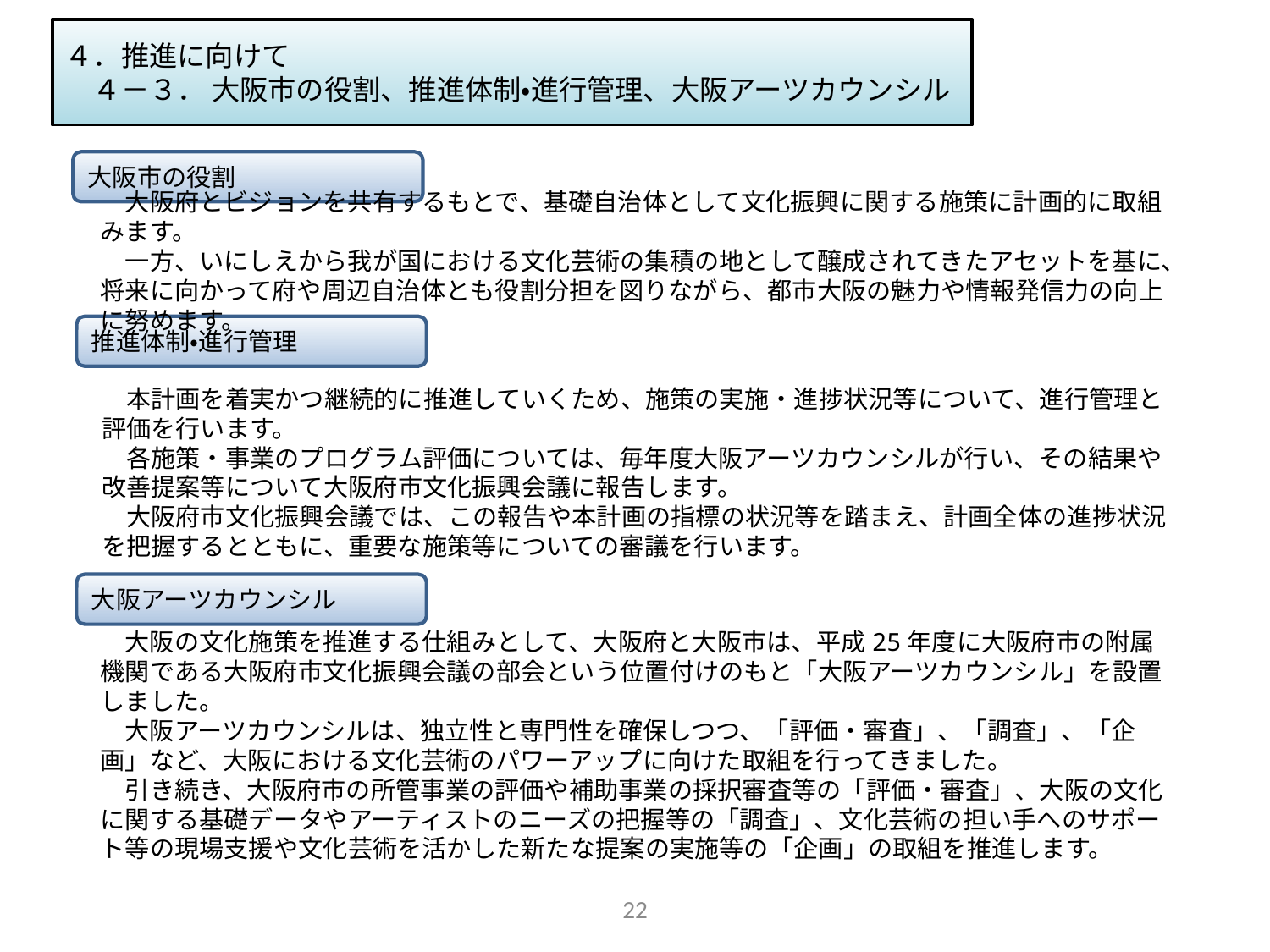

４．推進に向けて
　４－３． 大阪市の役割、推進体制・進行管理、大阪アーツカウンシル
大阪市の役割
　大阪府とビジョンを共有するもとで、基礎自治体として文化振興に関する施策に計画的に取組みます。
　一方、いにしえから我が国における文化芸術の集積の地として醸成されてきたアセットを基に、将来に向かって府や周辺自治体とも役割分担を図りながら、都市大阪の魅力や情報発信力の向上に努めます。
推進体制・進行管理
　本計画を着実かつ継続的に推進していくため、施策の実施・進捗状況等について、進行管理と評価を行います。
　各施策・事業のプログラム評価については、毎年度大阪アーツカウンシルが行い、その結果や改善提案等について大阪府市文化振興会議に報告します。
　大阪府市文化振興会議では、この報告や本計画の指標の状況等を踏まえ、計画全体の進捗状況を把握するとともに、重要な施策等についての審議を行います。
大阪アーツカウンシル
　大阪の文化施策を推進する仕組みとして、大阪府と大阪市は、平成25年度に大阪府市の附属機関である大阪府市文化振興会議の部会という位置付けのもと「大阪アーツカウンシル」を設置しました。
　大阪アーツカウンシルは、独立性と専門性を確保しつつ、「評価・審査」、「調査」、「企画」など、大阪における文化芸術のパワーアップに向けた取組を行ってきました。
　引き続き、大阪府市の所管事業の評価や補助事業の採択審査等の「評価・審査」、大阪の文化に関する基礎データやアーティストのニーズの把握等の「調査」、文化芸術の担い手へのサポート等の現場支援や文化芸術を活かした新たな提案の実施等の「企画」の取組を推進します。
22